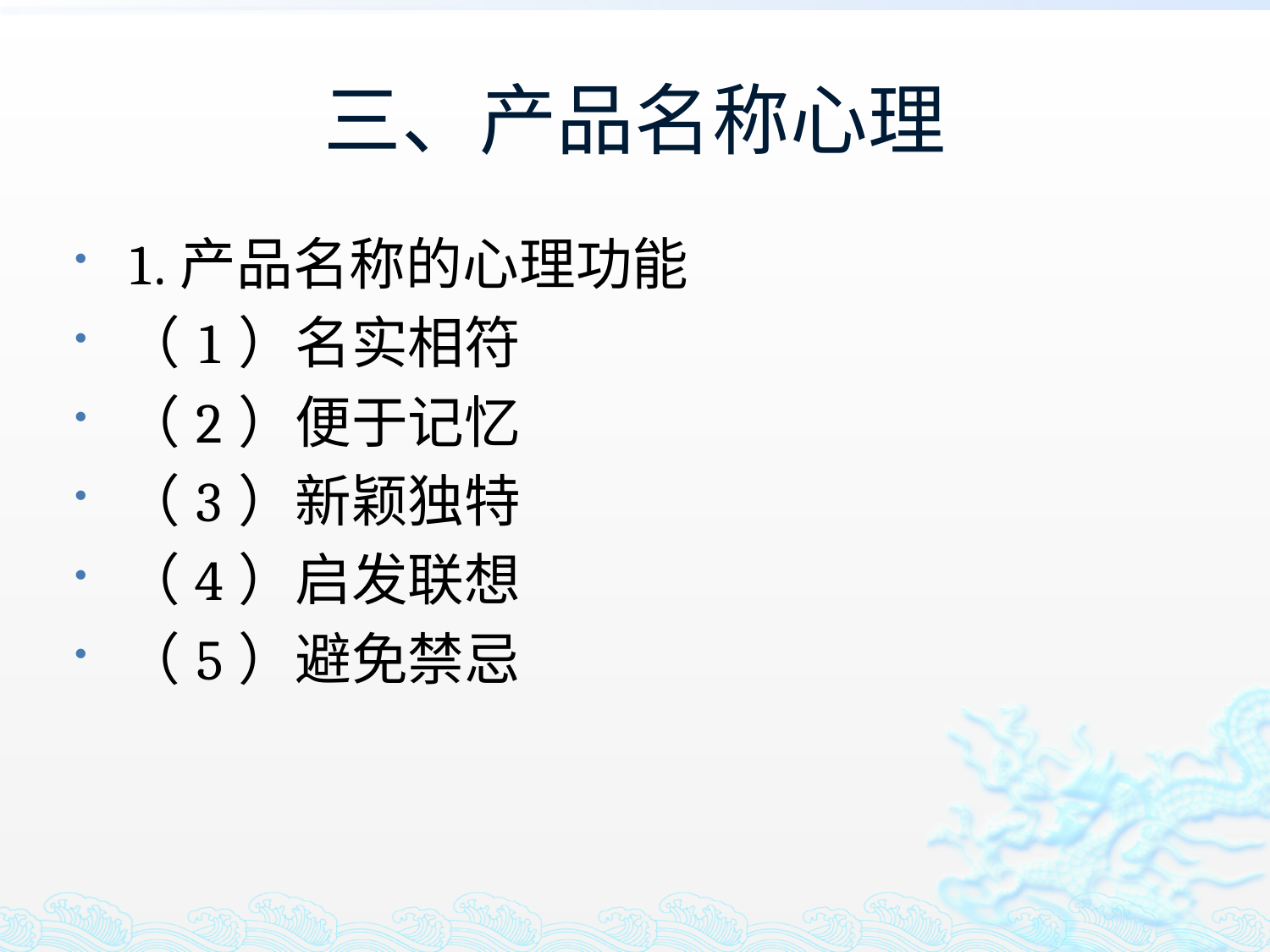

# 三、产品名称心理
1.产品名称的心理功能
（1）名实相符
（2）便于记忆
（3）新颖独特
（4）启发联想
（5）避免禁忌